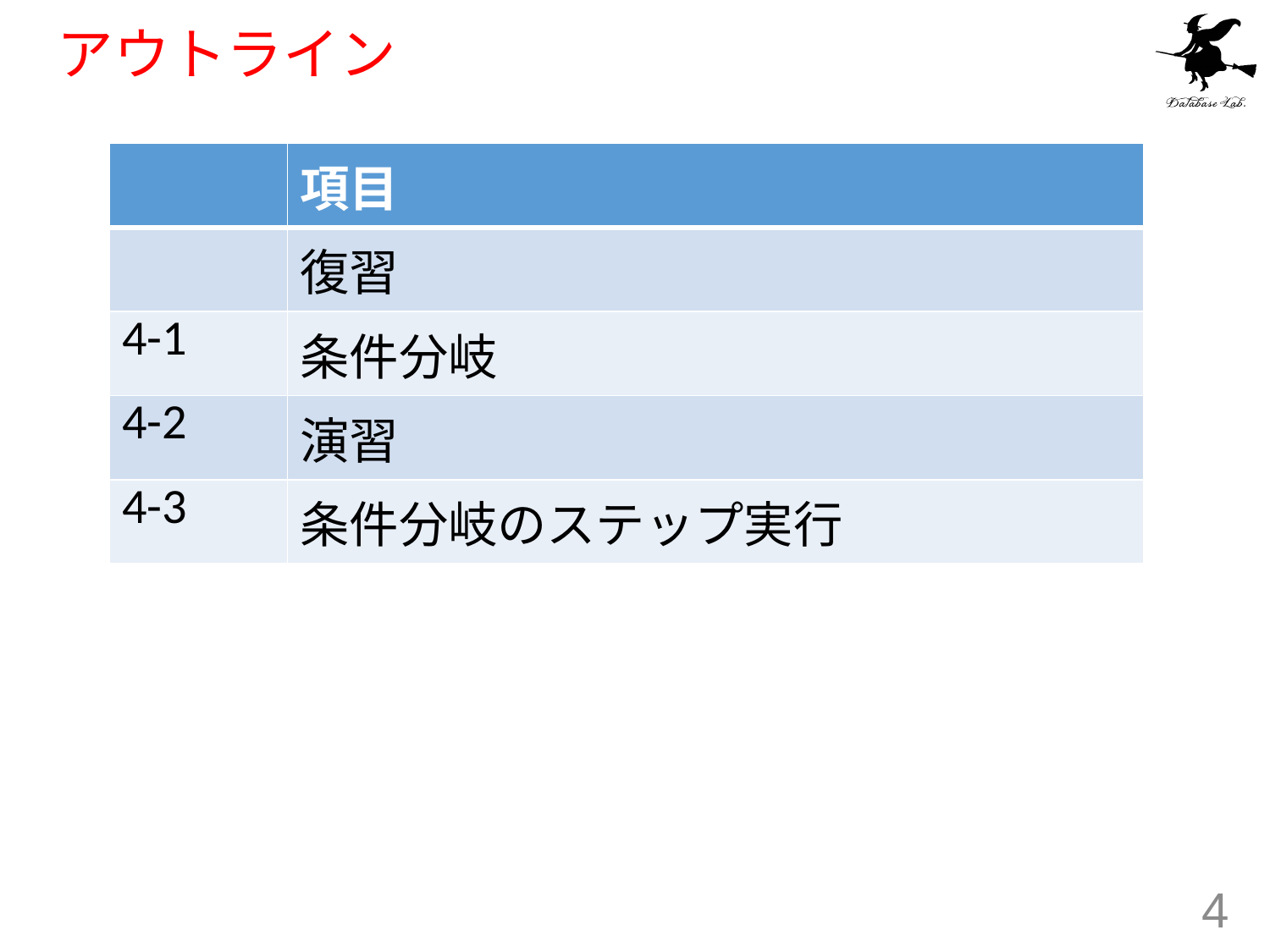

# アウトライン
|  | 項目 |
| --- | --- |
|  | 復習 |
| 4-1 | 条件分岐 |
| 4-2 | 演習 |
| 4-3 | 条件分岐のステップ実行 |
4